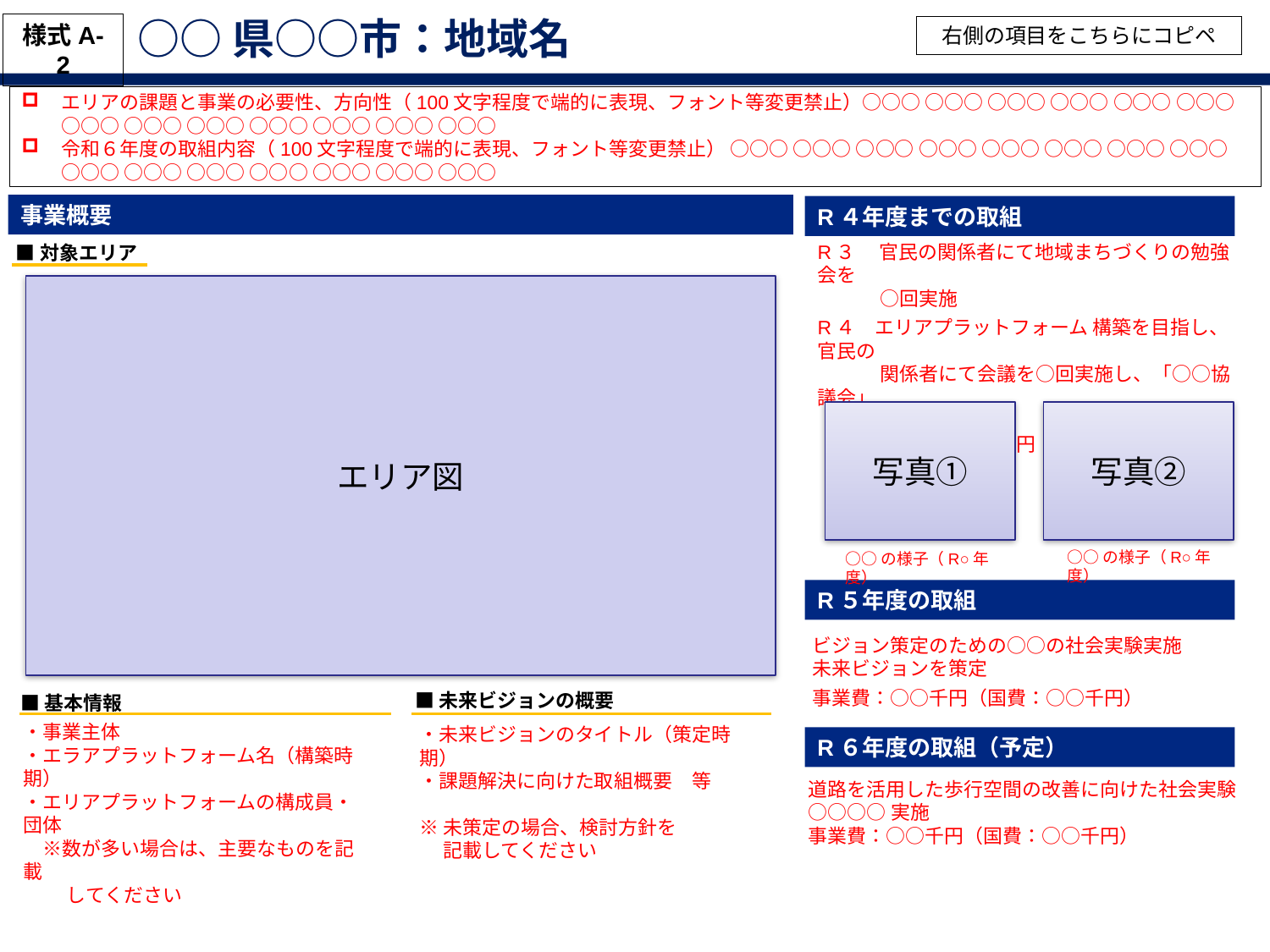

○○県○○市：地域名
様式A-2
エリアプラットフォームの構築
国際競争力強化拠点形成ⅰ）連携ビジョン等の策定
右側の項目をこちらにコピペ

未来ビジョン等の新規策定
国際競争力強化拠点形成ⅱ）シティプロモーション・情報発信
エリアの課題と事業の必要性、方向性（100文字程度で端的に表現、フォント等変更禁止）○○○ ○○○ ○○○ ○○○ ○○○ ○○○ ○○○ ○○○ ○○○ ○○○ ○○○ ○○○ ○○○
令和６年度の取組内容（100文字程度で端的に表現、フォント等変更禁止） ○○○ ○○○ ○○○ ○○○ ○○○ ○○○ ○○○ ○○○ ○○○ ○○○ ○○○ ○○○ ○○○ ○○○ ○○○
エリプラ構築・未来ビジョン策定
国際競争力強化拠点形成ⅲ）社会実験・データ活用
事業概要
未来ビジョン等の改定
R４年度までの取組
国際競争力強化拠点形成ⅳ）企業支援・人材育成
■対象エリア
R３　 官民の関係者にて地域まちづくりの勉強会を
　　　 ○回実施

R４　エリアプラットフォーム 構築を目指し、官民の
　　　 関係者にて会議を○回実施し、「○○協議会」
　　　 を設立。
　　　 事業費：○○千円（国費：○○千円）
国際競争力強化拠点形成ⅴ）他都市との連携に資するⅱ）からⅳ）までの取組
シティプロモーション・情報発信
エリア図
地方都市イノベーション拠点形成ⅰ）連携ビジョン等の策定
社会実験・データ活用
地方都市イノベーション拠点形成ⅱ）シティプロモーション・情報発信
地域交流創造施設整備
写真①
写真②
地方都市イノベーション拠点形成ⅲ）社会実験・データ活用
国際交流創造施設整備
地方都市イノベーション拠点形成ⅳ）企業支援・人材育成
○○の様子（R○年度）
○○の様子（R○年度）
地方都市イノベーション拠点形成ⅴ）他都市との連携に資するⅱ）からⅳ）までの取組
R５年度の取組
ビジョン策定のための○○の社会実験実施
未来ビジョンを策定

事業費：○○千円（国費：○○千円）
■未来ビジョンの概要
■基本情報
・事業主体
・エラアプラットフォーム名（構築時期）
・エリアプラットフォームの構成員・団体
　※数が多い場合は、主要なものを記載
　　 してください

・未来ビジョンのタイトル（策定時期）
・課題解決に向けた取組概要　等

※未策定の場合、検討方針を
　 記載してください
R６年度の取組（予定）
道路を活用した歩行空間の改善に向けた社会実験
○○○○実施
事業費：○○千円（国費：○○千円）